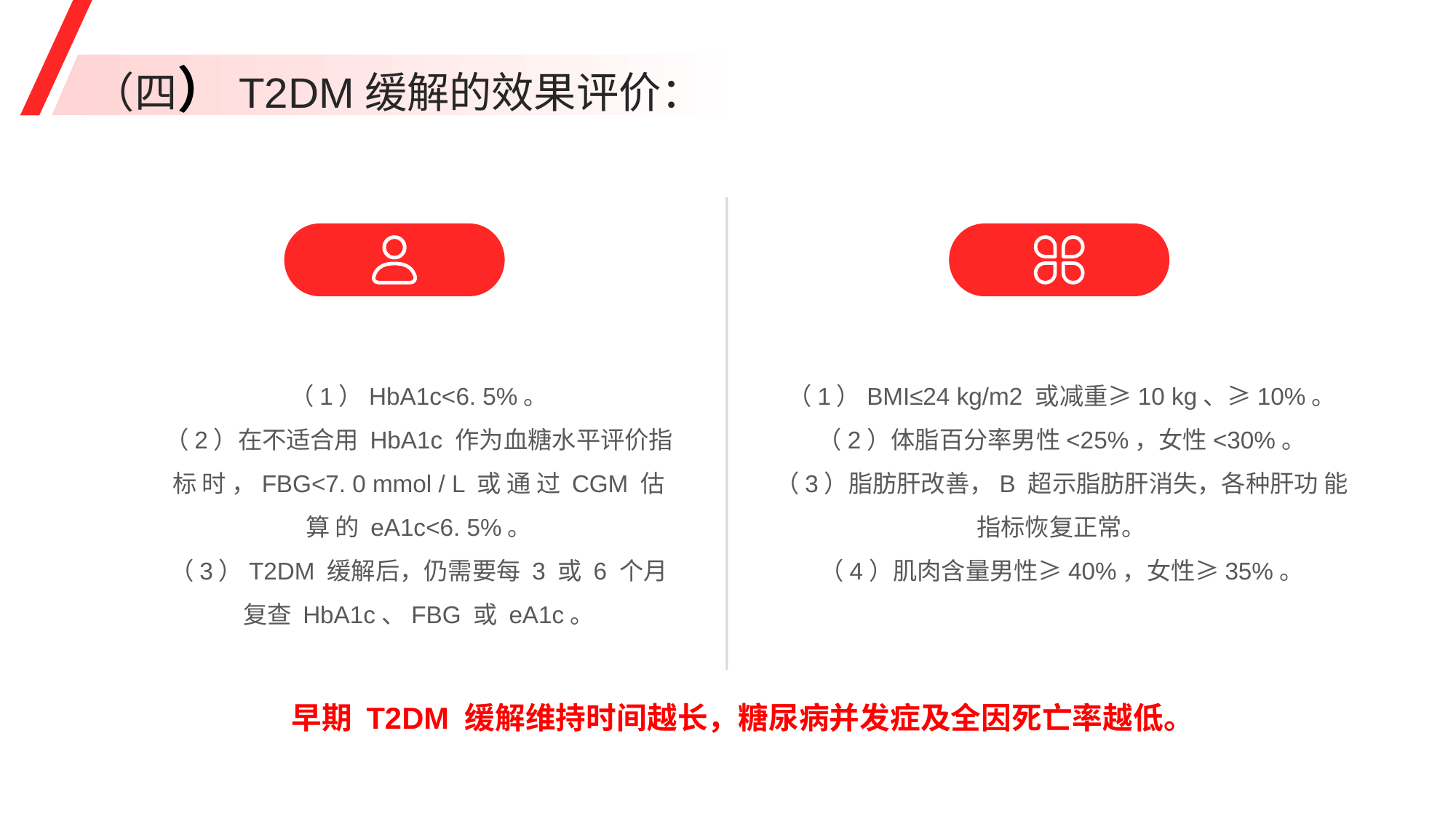

（四）T2DM缓解的效果评价：

（1）HbA1c<6. 5%。
（2）在不适合用 HbA1c 作为血糖水平评价指 标 时 ，FBG<7. 0 mmol / L 或 通 过 CGM 估 算 的 eA1c<6. 5%。
（3）T2DM 缓解后，仍需要每 3 或 6 个月复查 HbA1c、FBG 或 eA1c。

（1）BMI≤24 kg/m2 或减重≥10 kg、≥10%。
（2）体脂百分率男性<25%，女性<30%。
（3）脂肪肝改善，B 超示脂肪肝消失，各种肝功 能指标恢复正常。
（4）肌肉含量男性≥40%，女性≥35%。
早期 T2DM 缓解维持时间越长，糖尿病并发症及全因死亡率越低。